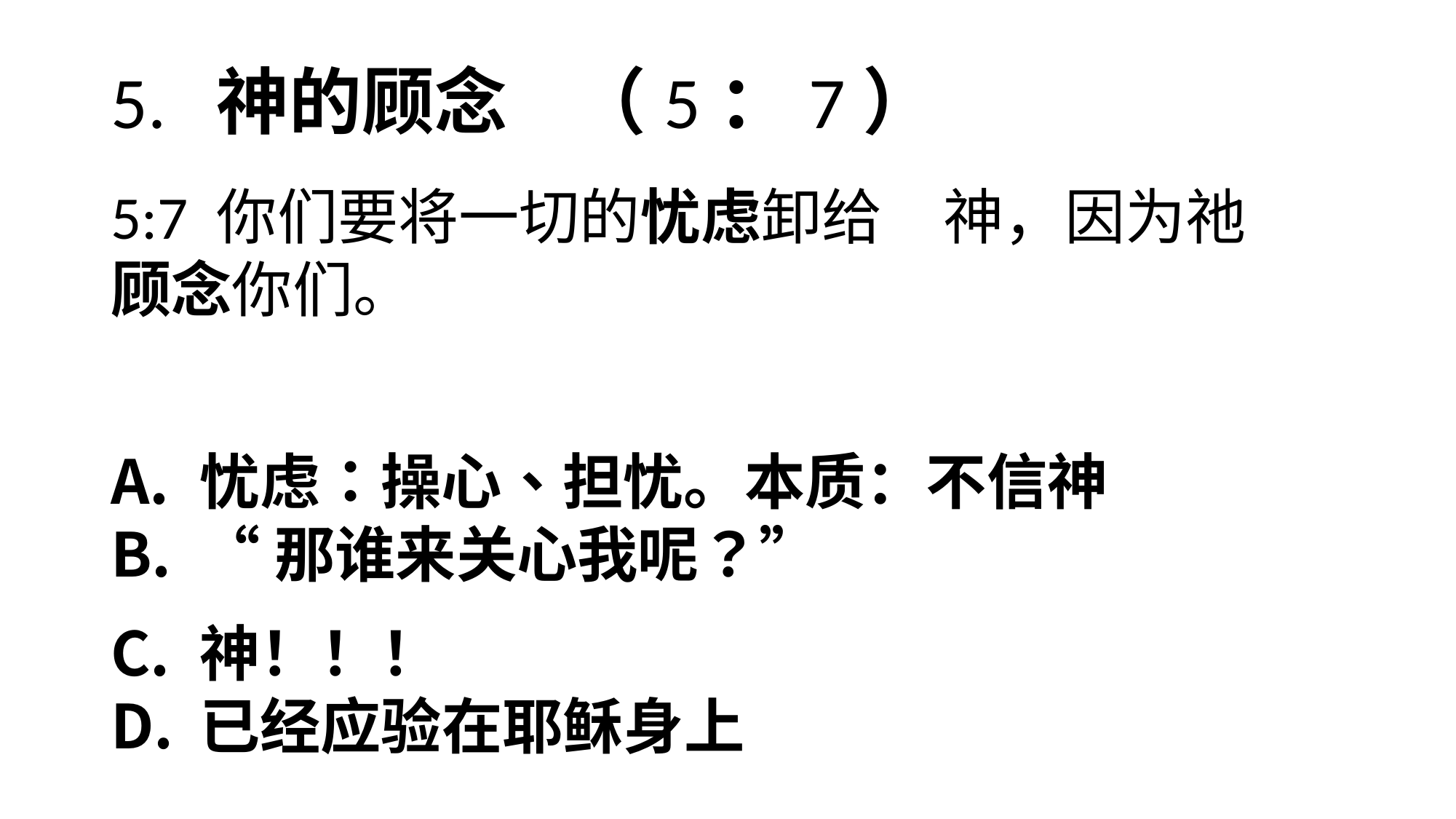

# 5.  神的顾念    （5：7）
5:7 你们要将一切的忧虑卸给　神，因为祂顾念你们。
忧虑：操心、担忧。本质：不信神
“那谁来关心我呢？”
神！！！
已经应验在耶稣身上